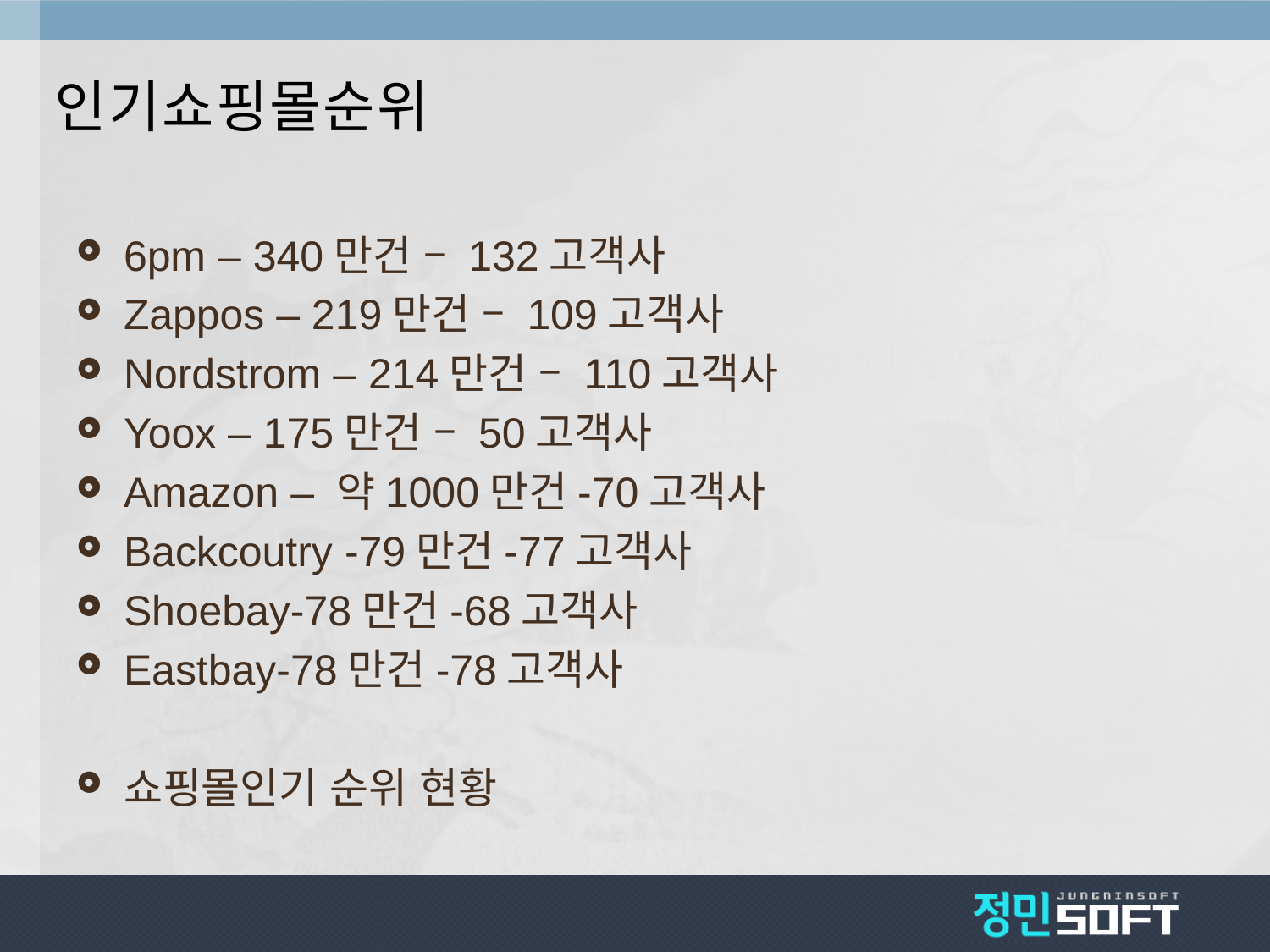

# 인기쇼핑몰순위
6pm – 340만건 – 132고객사
Zappos – 219만건 – 109고객사
Nordstrom – 214만건 – 110고객사
Yoox – 175만건 – 50고객사
Amazon – 약1000만건-70고객사
Backcoutry -79만건-77고객사
Shoebay-78만건-68고객사
Eastbay-78만건-78고객사

쇼핑몰인기 순위 현황